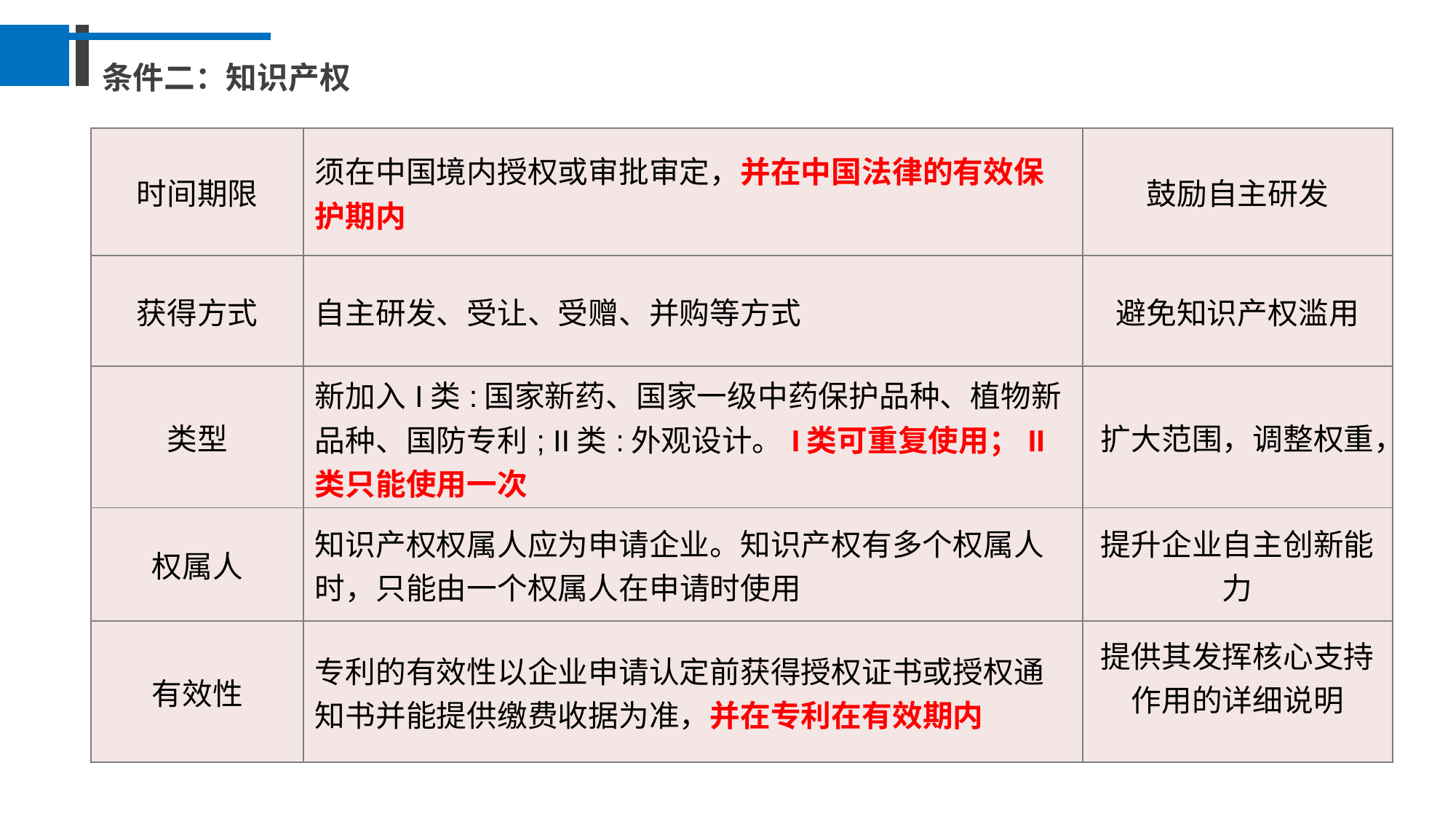

条件二：知识产权
| 时间期限 | 须在中国境内授权或审批审定，并在中国法律的有效保护期内 | 鼓励自主研发 |
| --- | --- | --- |
| 获得方式 | 自主研发、受让、受赠、并购等方式 | 避免知识产权滥用 |
| 类型 | 新加入I类:国家新药、国家一级中药保护品种、植物新品种、国防专利; II类:外观设计。I类可重复使用；II类只能使用一次 | 扩大范围，调整权重， |
| 权属人 | 知识产权权属人应为申请企业。知识产权有多个权属人时，只能由一个权属人在申请时使用 | 提升企业自主创新能力 |
| 有效性 | 专利的有效性以企业申请认定前获得授权证书或授权通知书并能提供缴费收据为准，并在专利在有效期内 | 提供其发挥核心支持作用的详细说明 |
标题数字等都可以通过点击和重新输入进行更改，顶部“开始”面板中可以对字体、字号、颜色、行距等进行修改。
01